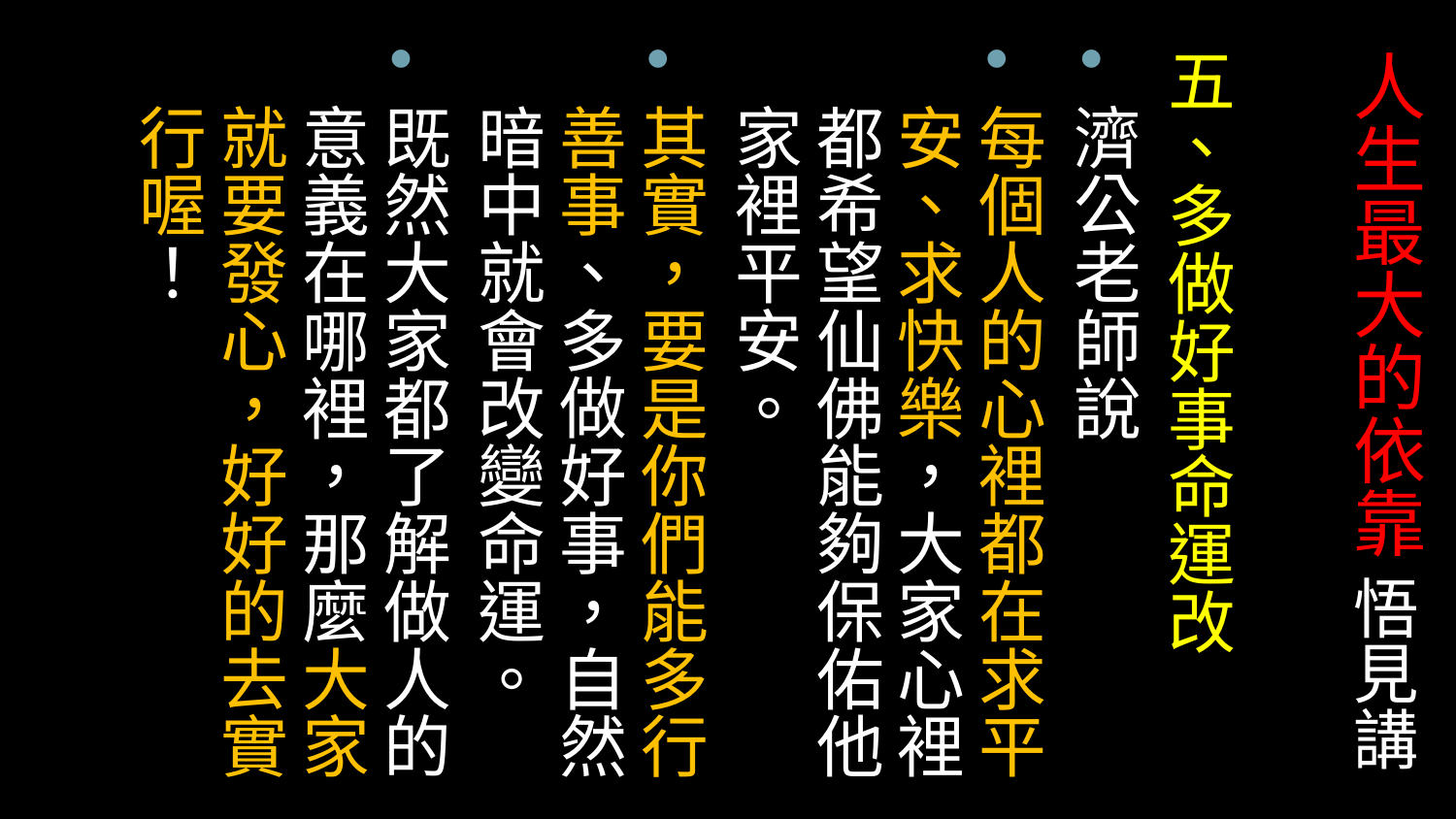

五、多做好事命運改
濟公老師說
每個人的心裡都在求平安、求快樂，大家心裡都希望仙佛能夠保佑他家裡平安。
其實，要是你們能多行善事、多做好事，自然暗中就會改變命運。
既然大家都了解做人的意義在哪裡，那麼大家就要發心，好好的去實行喔！

# 人生最大的依靠 悟見講